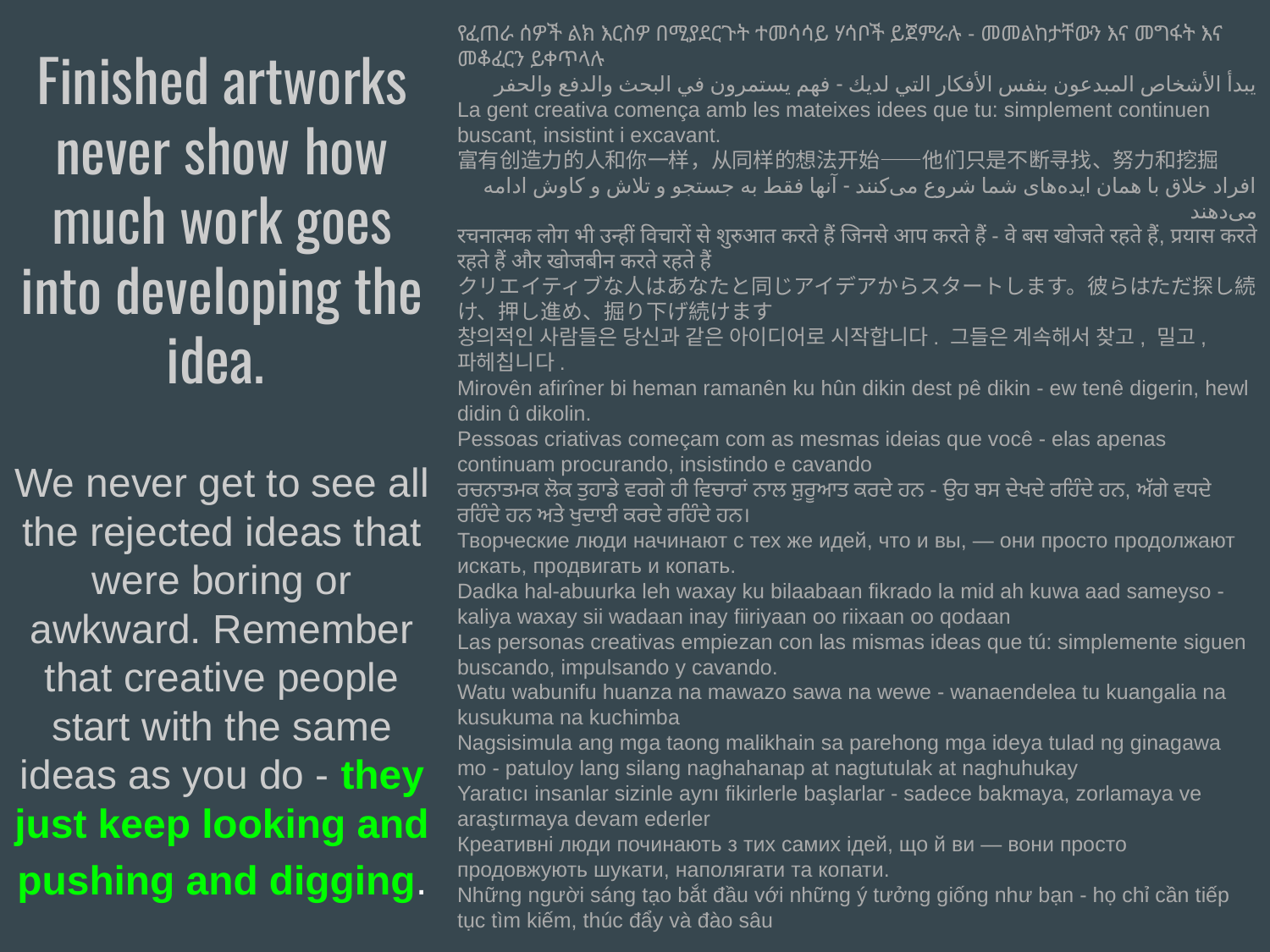

Finished artworks never show how much work goes into developing the idea.
We never get to see all the rejected ideas that were boring or awkward. Remember that creative people start with the same ideas as you do - they just keep looking and pushing and digging.
የፈጠራ ሰዎች ልክ እርስዎ በሚያደርጉት ተመሳሳይ ሃሳቦች ይጀምራሉ - መመልከታቸውን እና መግፋት እና መቆፈርን ይቀጥላሉ
يبدأ الأشخاص المبدعون بنفس الأفكار التي لديك - فهم يستمرون في البحث والدفع والحفر
La gent creativa comença amb les mateixes idees que tu: simplement continuen buscant, insistint i excavant.
富有创造力的人和你一样，从同样的想法开始——他们只是不断寻找、努力和挖掘
افراد خلاق با همان ایده‌های شما شروع می‌کنند - آنها فقط به جستجو و تلاش و کاوش ادامه می‌دهند
रचनात्मक लोग भी उन्हीं विचारों से शुरुआत करते हैं जिनसे आप करते हैं - वे बस खोजते रहते हैं, प्रयास करते रहते हैं और खोजबीन करते रहते हैं
クリエイティブな人はあなたと同じアイデアからスタートします。彼らはただ探し続け、押し進め、掘り下げ続けます
창의적인 사람들은 당신과 같은 아이디어로 시작합니다. 그들은 계속해서 찾고, 밀고, 파헤칩니다.
Mirovên afirîner bi heman ramanên ku hûn dikin dest pê dikin - ew tenê digerin, hewl didin û dikolin.
Pessoas criativas começam com as mesmas ideias que você - elas apenas continuam procurando, insistindo e cavando
ਰਚਨਾਤਮਕ ਲੋਕ ਤੁਹਾਡੇ ਵਰਗੇ ਹੀ ਵਿਚਾਰਾਂ ਨਾਲ ਸ਼ੁਰੂਆਤ ਕਰਦੇ ਹਨ - ਉਹ ਬਸ ਦੇਖਦੇ ਰਹਿੰਦੇ ਹਨ, ਅੱਗੇ ਵਧਦੇ ਰਹਿੰਦੇ ਹਨ ਅਤੇ ਖੁਦਾਈ ਕਰਦੇ ਰਹਿੰਦੇ ਹਨ।
Творческие люди начинают с тех же идей, что и вы, — они просто продолжают искать, продвигать и копать.
Dadka hal-abuurka leh waxay ku bilaabaan fikrado la mid ah kuwa aad sameyso - kaliya waxay sii wadaan inay fiiriyaan oo riixaan oo qodaan
Las personas creativas empiezan con las mismas ideas que tú: simplemente siguen buscando, impulsando y cavando.
Watu wabunifu huanza na mawazo sawa na wewe - wanaendelea tu kuangalia na kusukuma na kuchimba
Nagsisimula ang mga taong malikhain sa parehong mga ideya tulad ng ginagawa mo - patuloy lang silang naghahanap at nagtutulak at naghuhukay
Yaratıcı insanlar sizinle aynı fikirlerle başlarlar - sadece bakmaya, zorlamaya ve araştırmaya devam ederler
Креативні люди починають з тих самих ідей, що й ви — вони просто продовжують шукати, наполягати та копати.
Những người sáng tạo bắt đầu với những ý tưởng giống như bạn - họ chỉ cần tiếp tục tìm kiếm, thúc đẩy và đào sâu